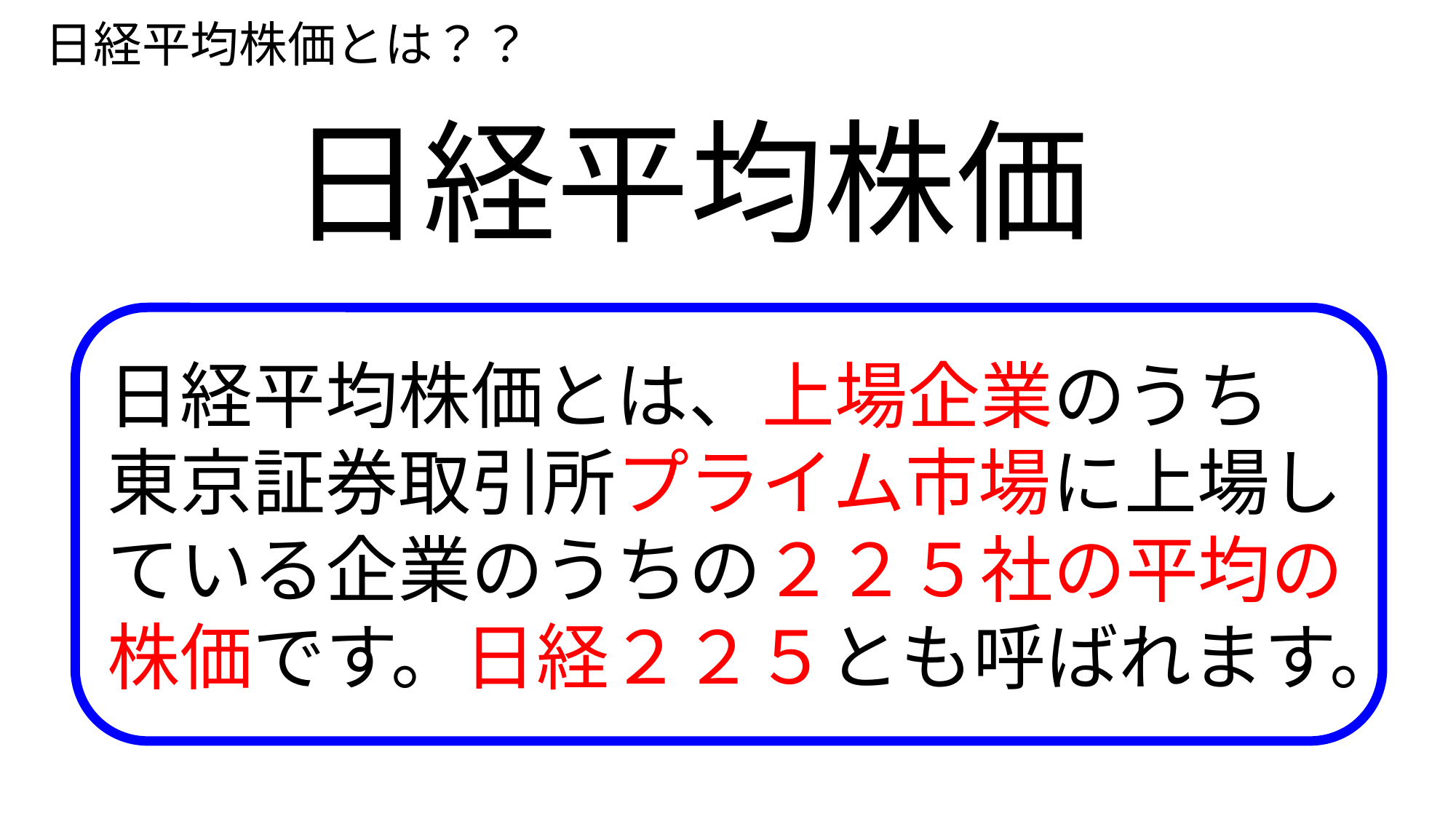

# 日経平均株価とは？？
日経平均株価
日経平均株価とは、上場企業のうち
東京証券取引所プライム市場に上場している企業のうちの２２５社の平均の株価です。日経２２５とも呼ばれます。